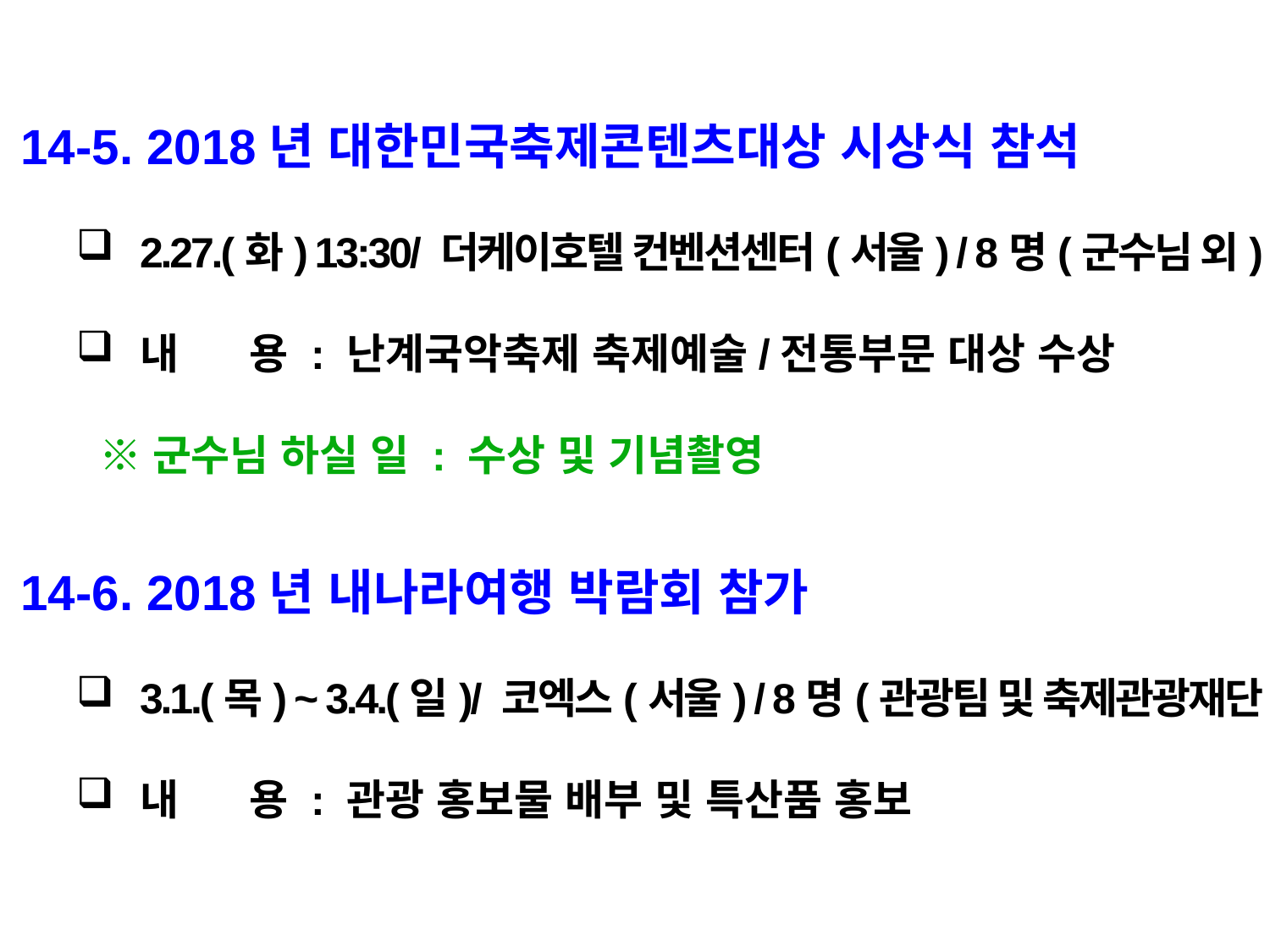

14-5. 2018년 대한민국축제콘텐츠대상 시상식 참석
2.27.(화) 13:30/ 더케이호텔 컨벤션센터(서울) / 8명(군수님 외)
내      용 : 난계국악축제 축제예술/전통부문 대상 수상
  ※군수님 하실 일 : 수상 및 기념촬영

14-6. 2018년 내나라여행 박람회 참가
3.1.(목) ~ 3.4.(일)/ 코엑스(서울) / 8명(관광팀 및 축제관광재단)
내      용 : 관광 홍보물 배부 및 특산품 홍보